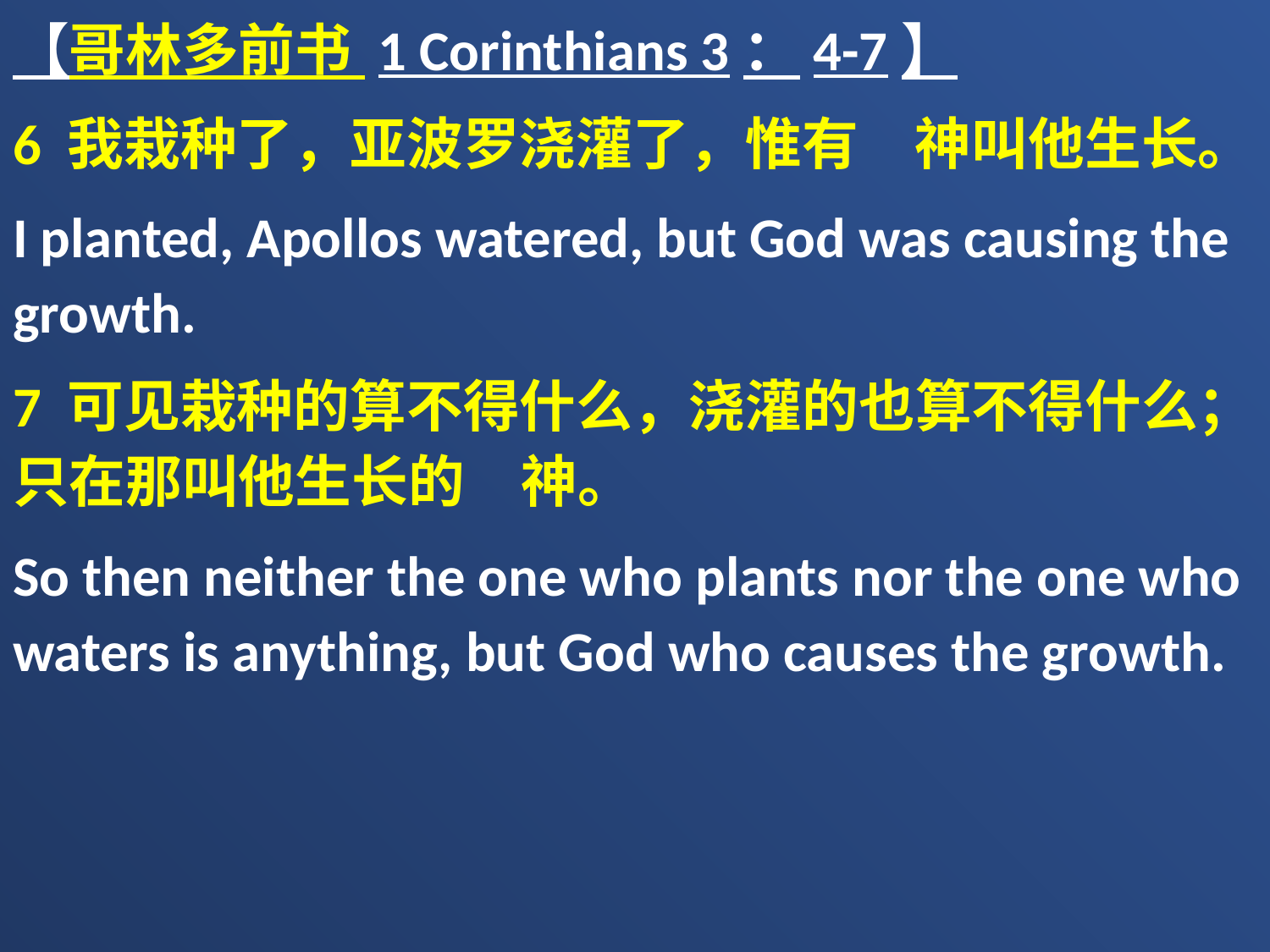

【哥林多前书 1 Corinthians 3：4-7】
6 我栽种了，亚波罗浇灌了，惟有　神叫他生长。
I planted, Apollos watered, but God was causing the growth.
7 可见栽种的算不得什么，浇灌的也算不得什么；只在那叫他生长的　神。
So then neither the one who plants nor the one who waters is anything, but God who causes the growth.